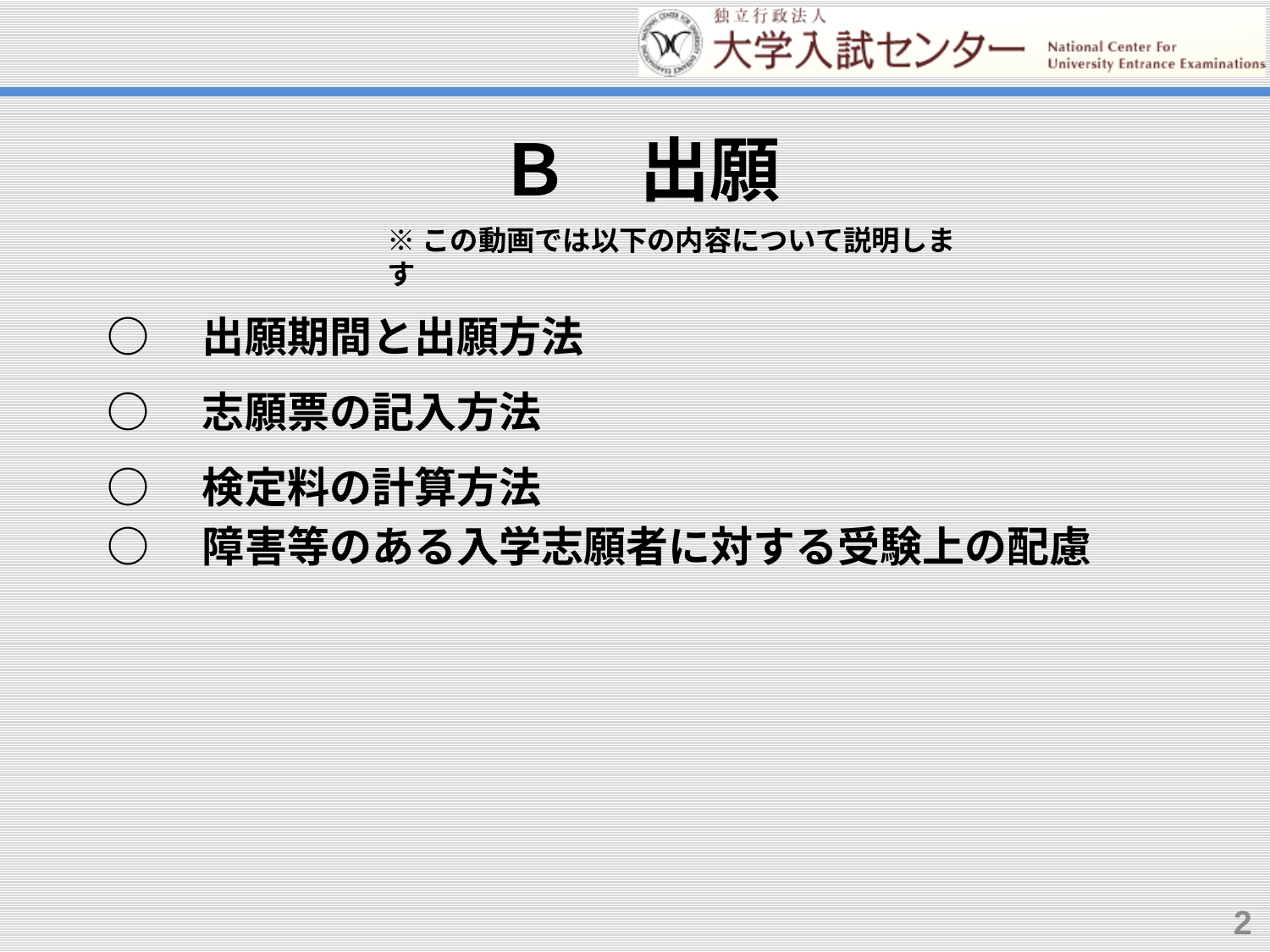

Ｂ　出願
※この動画では以下の内容について説明します

○　出願期間と出願方法
○　志願票の記入方法
○　検定料の計算方法
○　障害等のある入学志願者に対する受験上の配慮
2